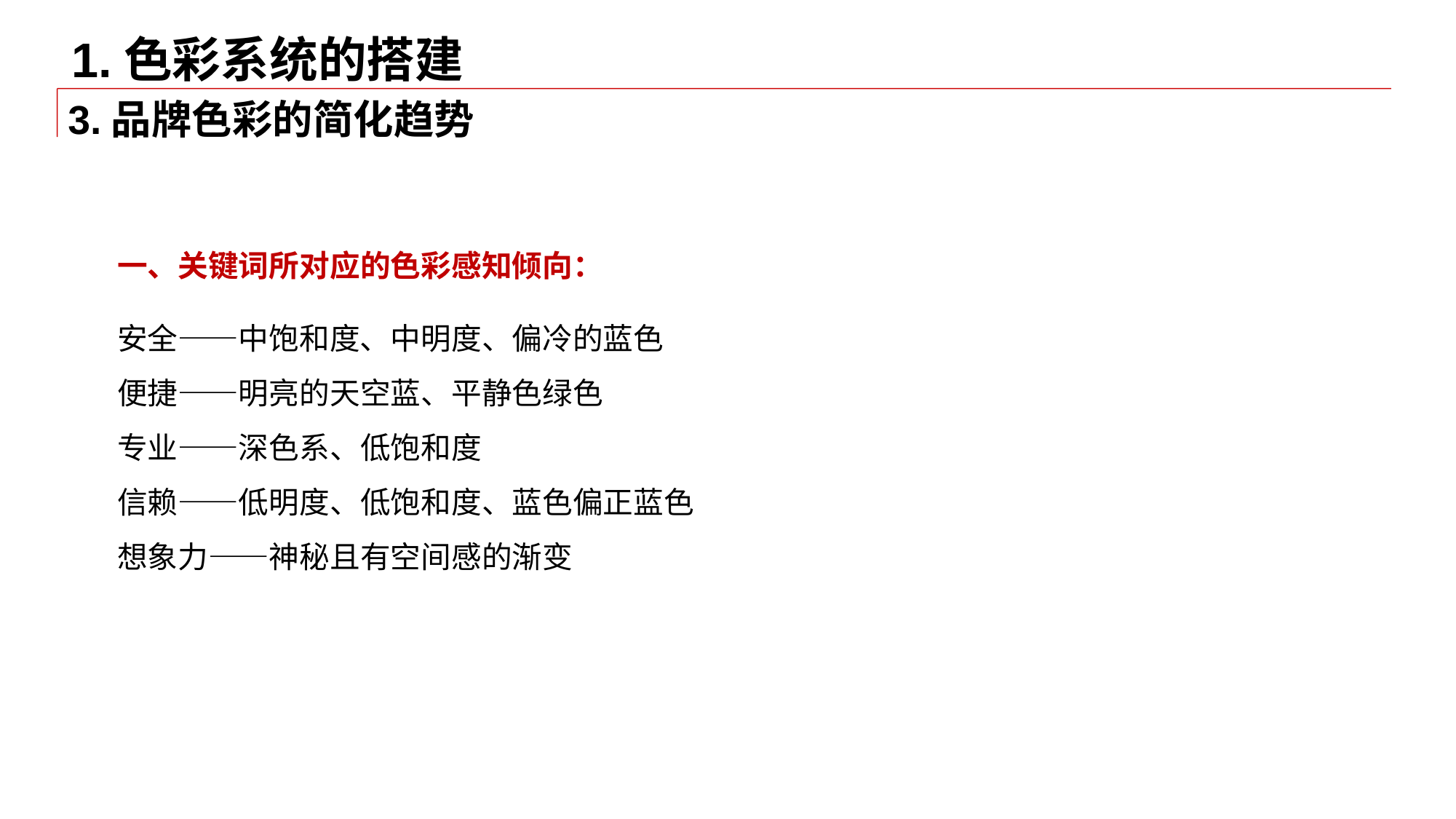

1.色彩系统的搭建
二、基础系统/辅助图形设计
3.品牌色彩的简化趋势

一、关键词所对应的色彩感知倾向：
安全——中饱和度、中明度、偏冷的蓝色
便捷——明亮的天空蓝、平静色绿色
专业——深色系、低饱和度
信赖——低明度、低饱和度、蓝色偏正蓝色
想象力——神秘且有空间感的渐变